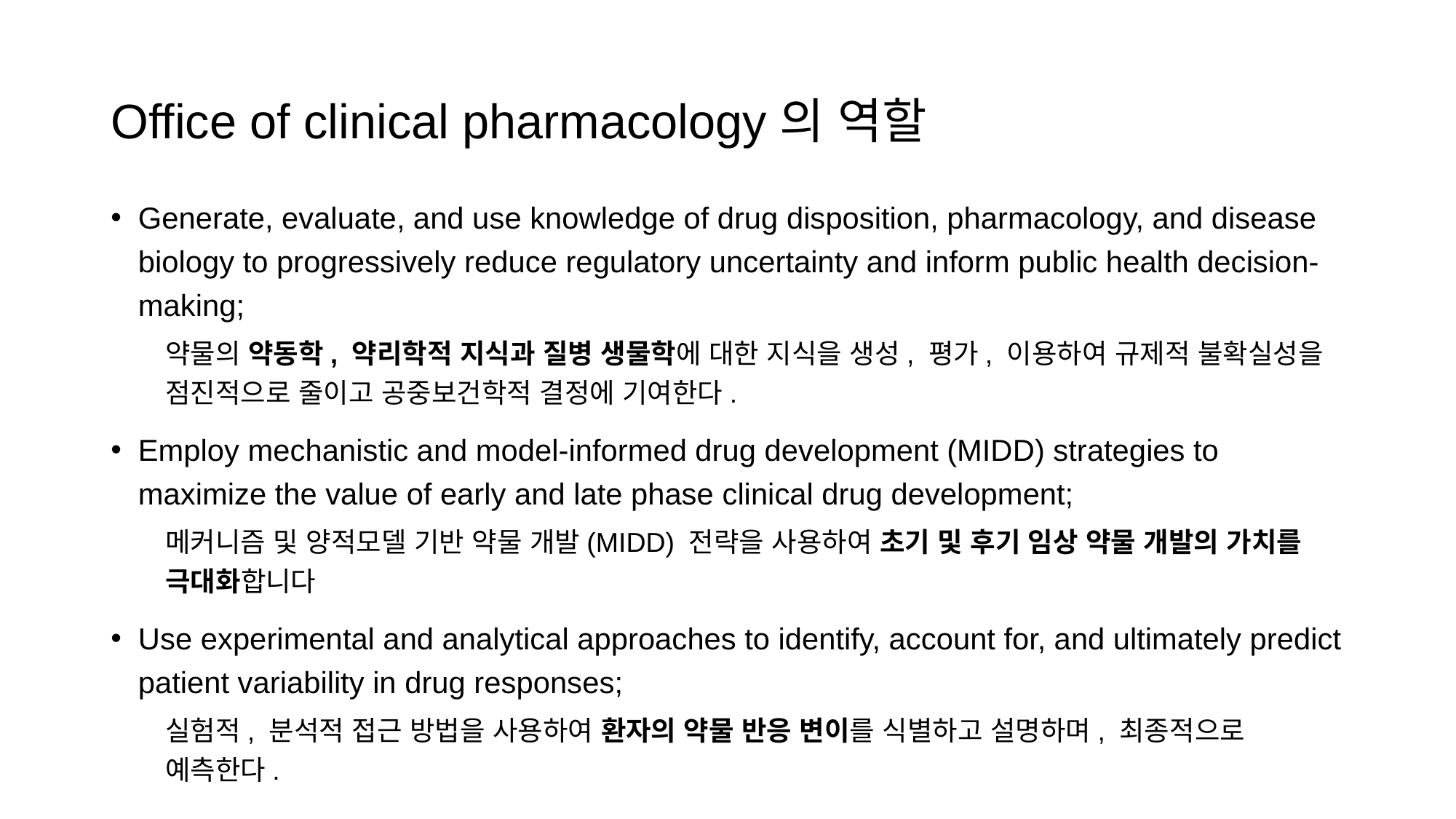

# Office of clinical pharmacology의 역할
Generate, evaluate, and use knowledge of drug disposition, pharmacology, and disease biology to progressively reduce regulatory uncertainty and inform public health decision-making;
약물의 약동학, 약리학적 지식과 질병 생물학에 대한 지식을 생성, 평가, 이용하여 규제적 불확실성을 점진적으로 줄이고 공중보건학적 결정에 기여한다.
Employ mechanistic and model-informed drug development (MIDD) strategies to maximize the value of early and late phase clinical drug development;
메커니즘 및 양적모델 기반 약물 개발(MIDD) 전략을 사용하여 초기 및 후기 임상 약물 개발의 가치를 극대화합니다
Use experimental and analytical approaches to identify, account for, and ultimately predict patient variability in drug responses;
실험적, 분석적 접근 방법을 사용하여 환자의 약물 반응 변이를 식별하고 설명하며, 최종적으로 예측한다.